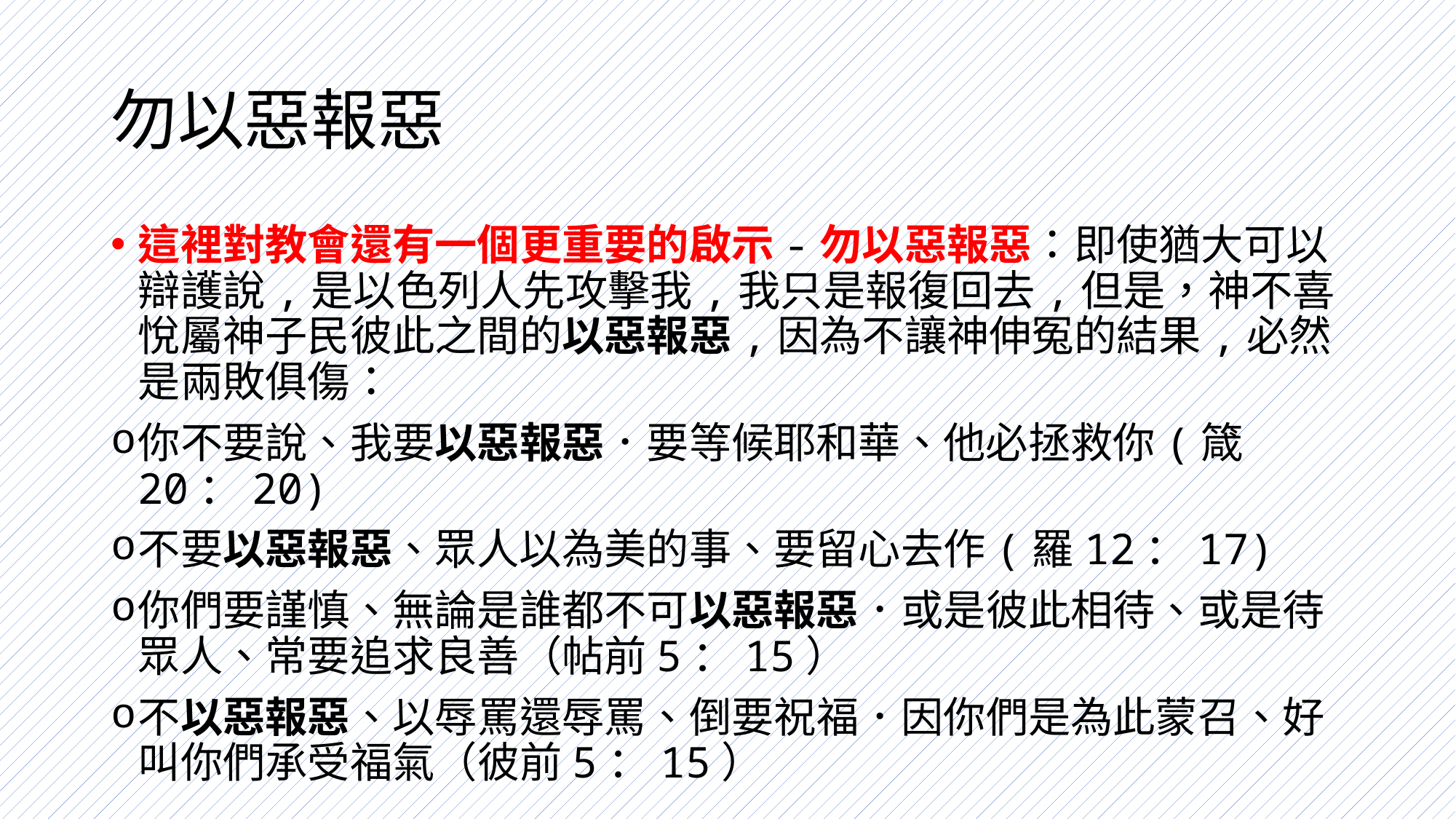

# 勿以惡報惡
這裡對教會還有一個更重要的啟示-勿以惡報惡：即使猶大可以辯護說,是以色列人先攻擊我,我只是報復回去,但是，神不喜悅屬神子民彼此之間的以惡報惡,因為不讓神伸冤的結果,必然是兩敗俱傷：
你不要說、我要以惡報惡．要等候耶和華、他必拯救你(箴20：20)
不要以惡報惡、眾人以為美的事、要留心去作(羅12：17)
你們要謹慎、無論是誰都不可以惡報惡．或是彼此相待、或是待眾人、常要追求良善（帖前5：15）
不以惡報惡、以辱罵還辱罵、倒要祝福．因你們是為此蒙召、好叫你們承受福氣（彼前5：15）